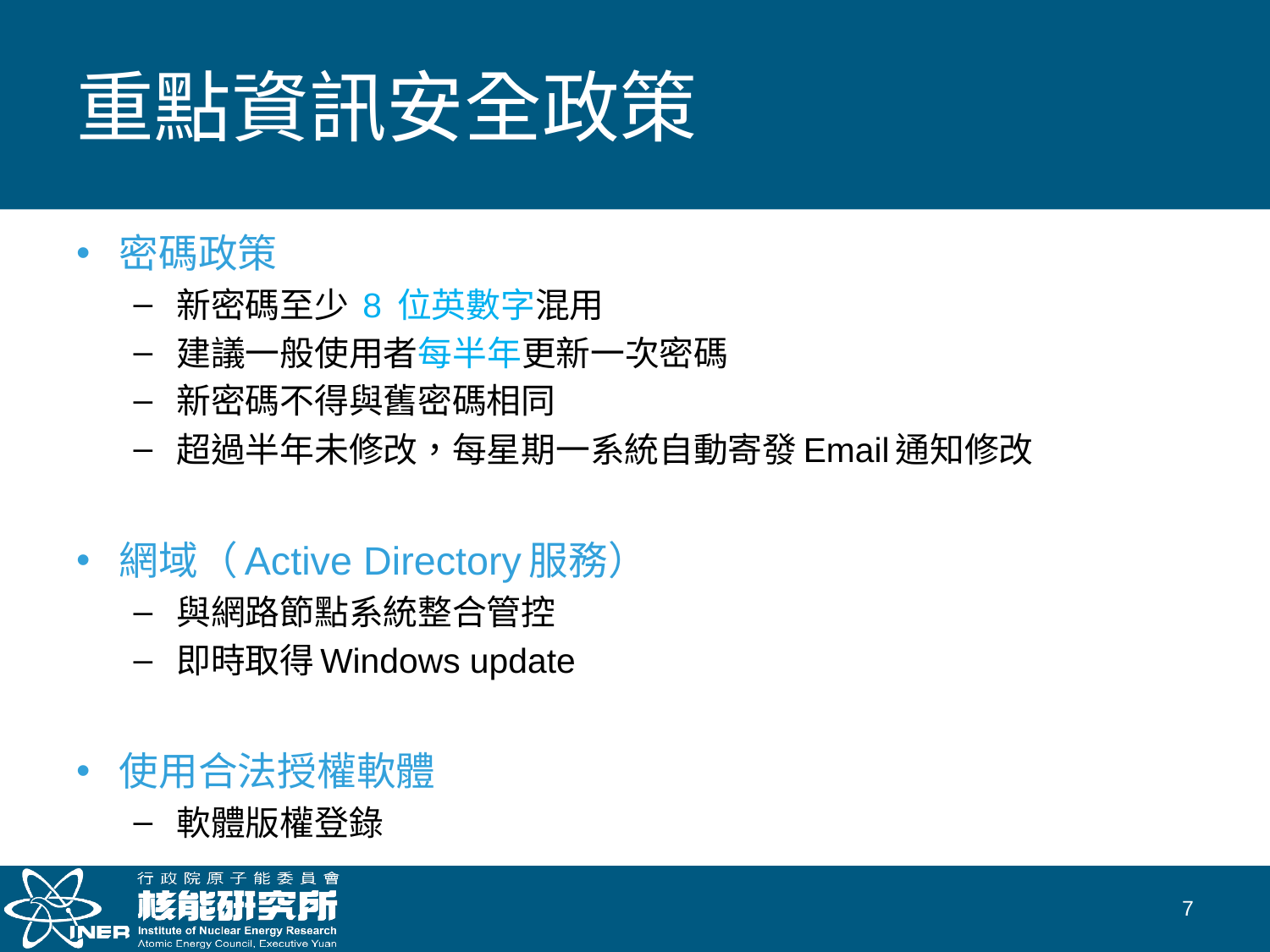

# 重點資訊安全政策
密碼政策
新密碼至少 8 位英數字混用
建議一般使用者每半年更新一次密碼
新密碼不得與舊密碼相同
超過半年未修改，每星期一系統自動寄發Email通知修改

網域（Active Directory服務）
與網路節點系統整合管控
即時取得Windows update

使用合法授權軟體
軟體版權登錄
7